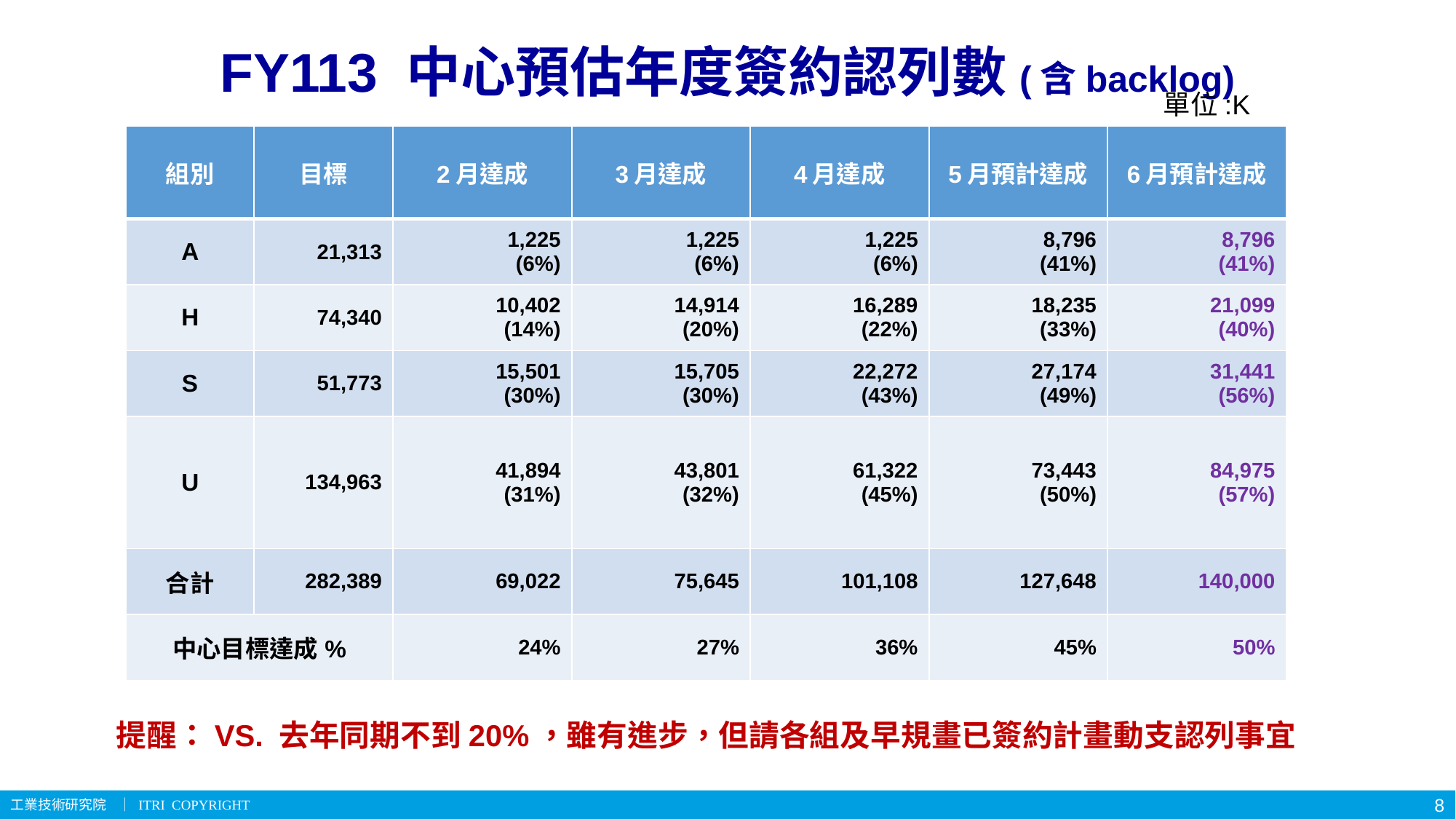

# FY113 中心預估年度簽約認列數(含backlog)
單位:K
| 組別 | 目標 | 2月達成 | 3月達成 | 4月達成 | 5月預計達成 | 6月預計達成 |
| --- | --- | --- | --- | --- | --- | --- |
| A | 21,313 | 1,225 (6%) | 1,225 (6%) | 1,225 (6%) | 8,796 (41%) | 8,796 (41%) |
| H | 74,340 | 10,402 (14%) | 14,914 (20%) | 16,289 (22%) | 18,235 (33%) | 21,099 (40%) |
| S | 51,773 | 15,501 (30%) | 15,705 (30%) | 22,272 (43%) | 27,174 (49%) | 31,441 (56%) |
| U | 134,963 | 41,894 (31%) | 43,801 (32%) | 61,322 (45%) | 73,443 (50%) | 84,975 (57%) |
| 合計 | 282,389 | 69,022 | 75,645 | 101,108 | 127,648 | 140,000 |
| 中心目標達成% |  | 24% | 27% | 36% | 45% | 50% |
提醒：VS. 去年同期不到20%，雖有進步，但請各組及早規畫已簽約計畫動支認列事宜